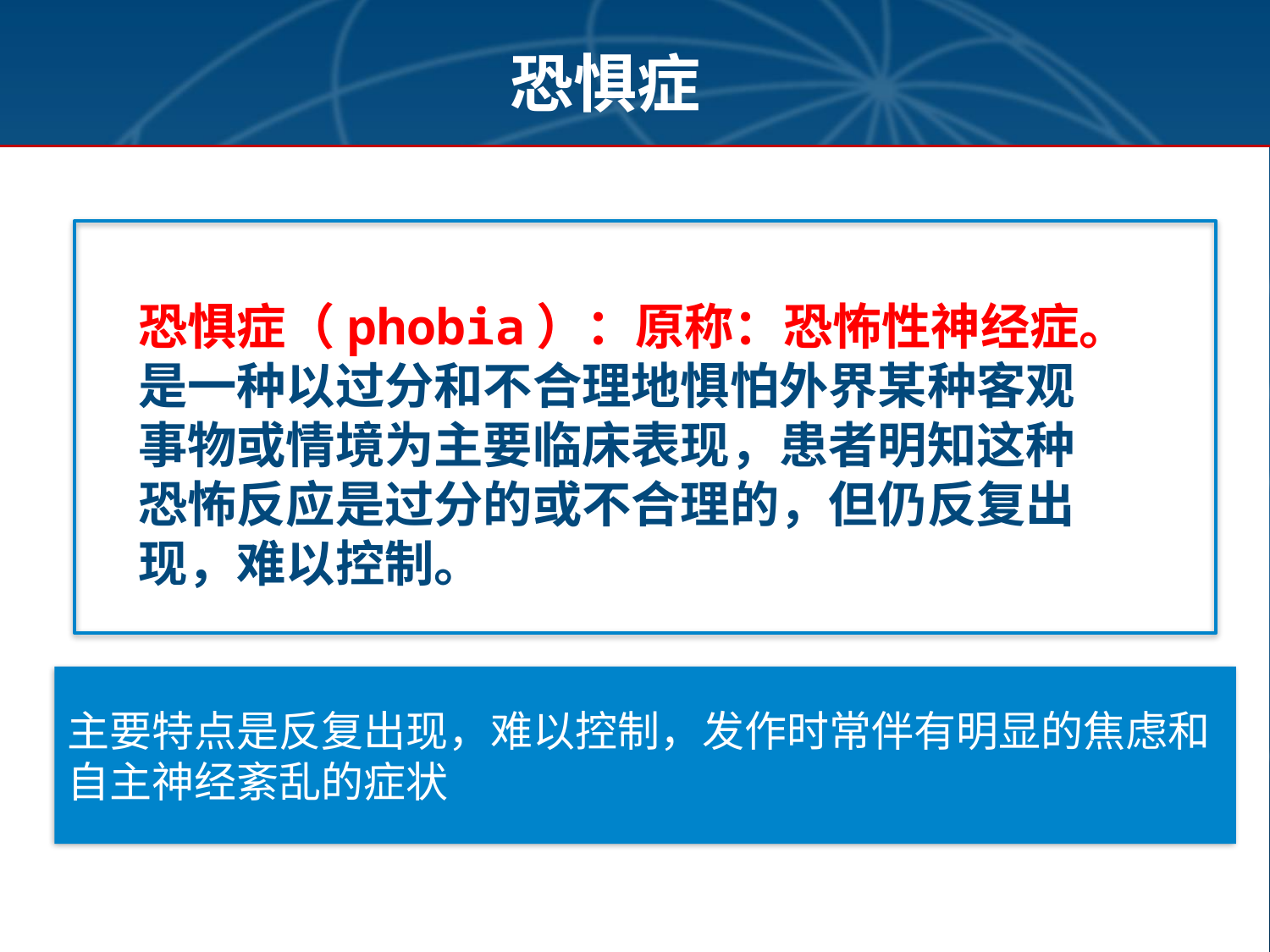

恐惧症

恐惧症（phobia）：原称：恐怖性神经症。是一种以过分和不合理地惧怕外界某种客观事物或情境为主要临床表现，患者明知这种恐怖反应是过分的或不合理的，但仍反复出现，难以控制。
主要特点是反复出现，难以控制，发作时常伴有明显的焦虑和自主神经紊乱的症状